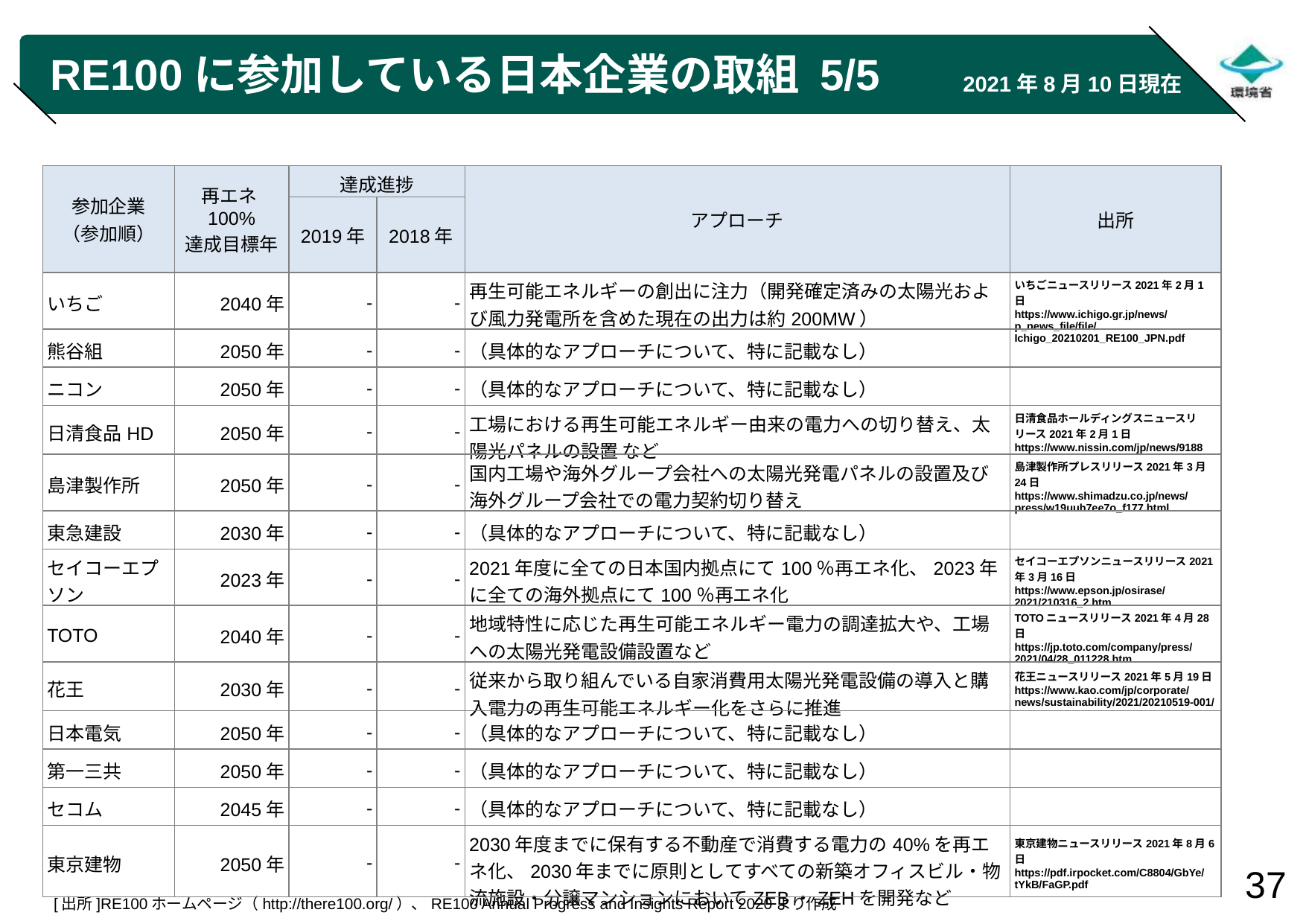

# RE100に参加している日本企業の取組 5/5
2021年8月10日現在
| 参加企業 （参加順） | 再エネ100% 達成目標年 | 達成進捗 |  | アプローチ | 出所 |
| --- | --- | --- | --- | --- | --- |
|  |  | 2019年 | 2018年 |  |  |
| いちご | 2040年 | - | - | 再生可能エネルギーの創出に注力（開発確定済みの太陽光および風力発電所を含めた現在の出力は約200MW） | いちごニュースリリース2021年2月1日 https://www.ichigo.gr.jp/news/p\_news\_file/file/Ichigo\_20210201\_RE100\_JPN.pdf |
| 熊谷組 | 2050年 | - | - | （具体的なアプローチについて、特に記載なし） |  |
| ニコン | 2050年 | - | - | （具体的なアプローチについて、特に記載なし） |  |
| 日清食品HD | 2050年 | - | - | 工場における再生可能エネルギー由来の電力への切り替え、太陽光パネルの設置 など | 日清食品ホールディングスニュースリリース2021年2月1日 https://www.nissin.com/jp/news/9188 |
| 島津製作所 | 2050年 | - | - | 国内工場や海外グループ会社への太陽光発電パネルの設置及び海外グループ会社での電力契約切り替え | 島津製作所プレスリリース2021年3月24日 https://www.shimadzu.co.jp/news/press/w19uuh7ee7o\_f177.html |
| 東急建設 | 2030年 | - | - | （具体的なアプローチについて、特に記載なし） |  |
| セイコーエプソン | 2023年 | - | - | 2021年度に全ての日本国内拠点にて100％再エネ化、2023年に全ての海外拠点にて100％再エネ化 | セイコーエプソンニュースリリース2021年3月16日 https://www.epson.jp/osirase/2021/210316\_2.htm |
| TOTO | 2040年 | - | - | 地域特性に応じた再生可能エネルギー電力の調達拡大や、工場への太陽光発電設備設置など | TOTOニュースリリース2021年4月28日 https://jp.toto.com/company/press/2021/04/28\_011228.htm |
| 花王 | 2030年 | - | - | 従来から取り組んでいる自家消費用太陽光発電設備の導入と購入電力の再生可能エネルギー化をさらに推進 | 花王ニュースリリース2021年5月19日 https://www.kao.com/jp/corporate/news/sustainability/2021/20210519-001/ |
| 日本電気 | 2050年 | - | - | （具体的なアプローチについて、特に記載なし） |  |
| 第一三共 | 2050年 | - | - | （具体的なアプローチについて、特に記載なし） |  |
| セコム | 2045年 | - | - | （具体的なアプローチについて、特に記載なし） |  |
| 東京建物 | 2050年 | - | - | 2030年度までに保有する不動産で消費する電力の40%を再エネ化、2030年までに原則としてすべての新築オフィスビル・物流施設・分譲マンションにおいてZEB・ZEHを開発など | 東京建物ニュースリリース2021年8月6日 https://pdf.irpocket.com/C8804/GbYe/tYkB/FaGP.pdf |
[出所]RE100ホームページ（http://there100.org/）、RE100 Annual Progress and Insights Report 2020より作成